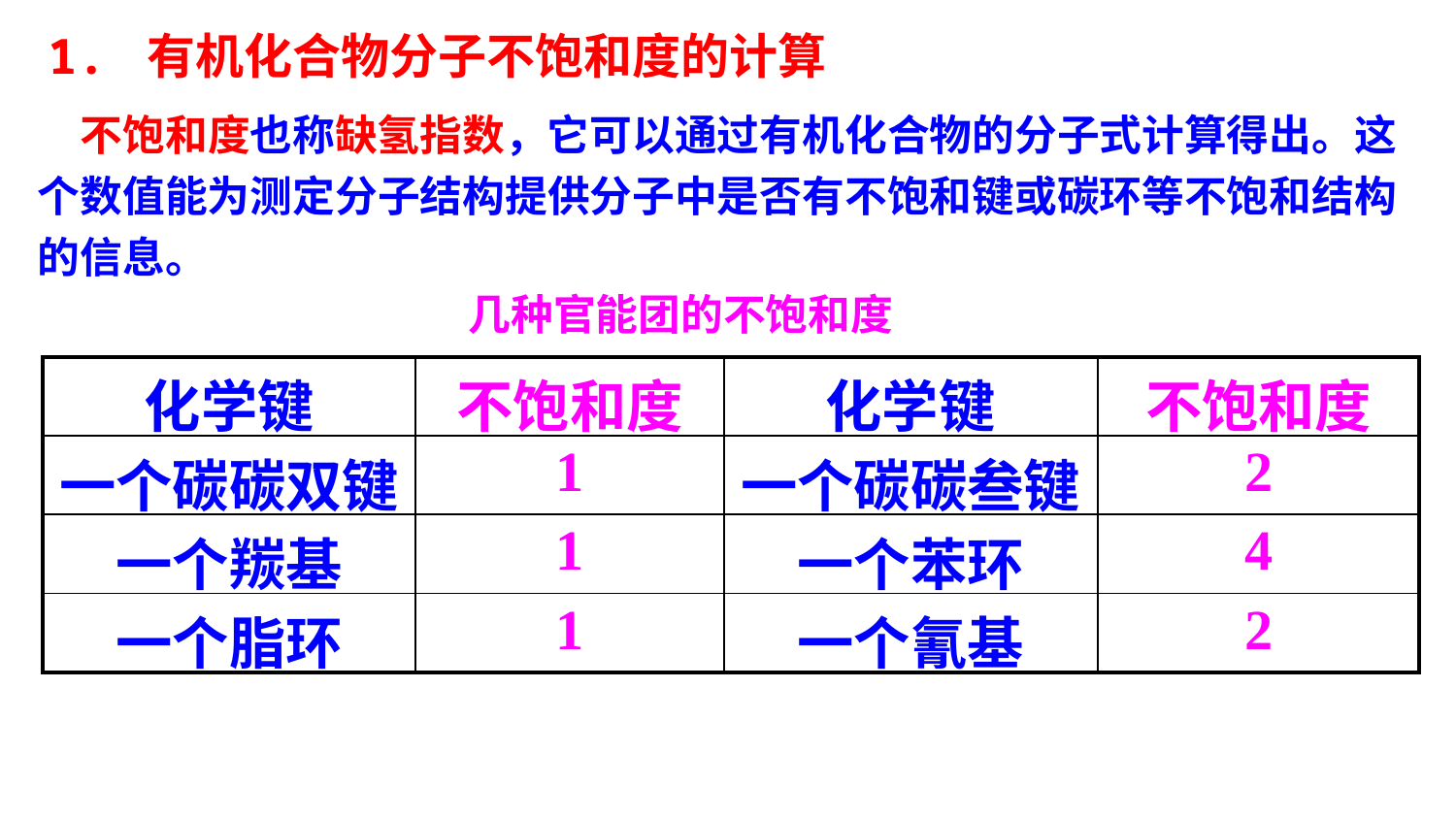

1. 有机化合物分子不饱和度的计算
　不饱和度也称缺氢指数，它可以通过有机化合物的分子式计算得出。这个数值能为测定分子结构提供分子中是否有不饱和键或碳环等不饱和结构的信息。
几种官能团的不饱和度
| 化学键 | 不饱和度 | 化学键 | 不饱和度 |
| --- | --- | --- | --- |
| 一个碳碳双键 | 1 | 一个碳碳叁键 | 2 |
| 一个羰基 | 1 | 一个苯环 | 4 |
| 一个脂环 | 1 | 一个氰基 | 2 |